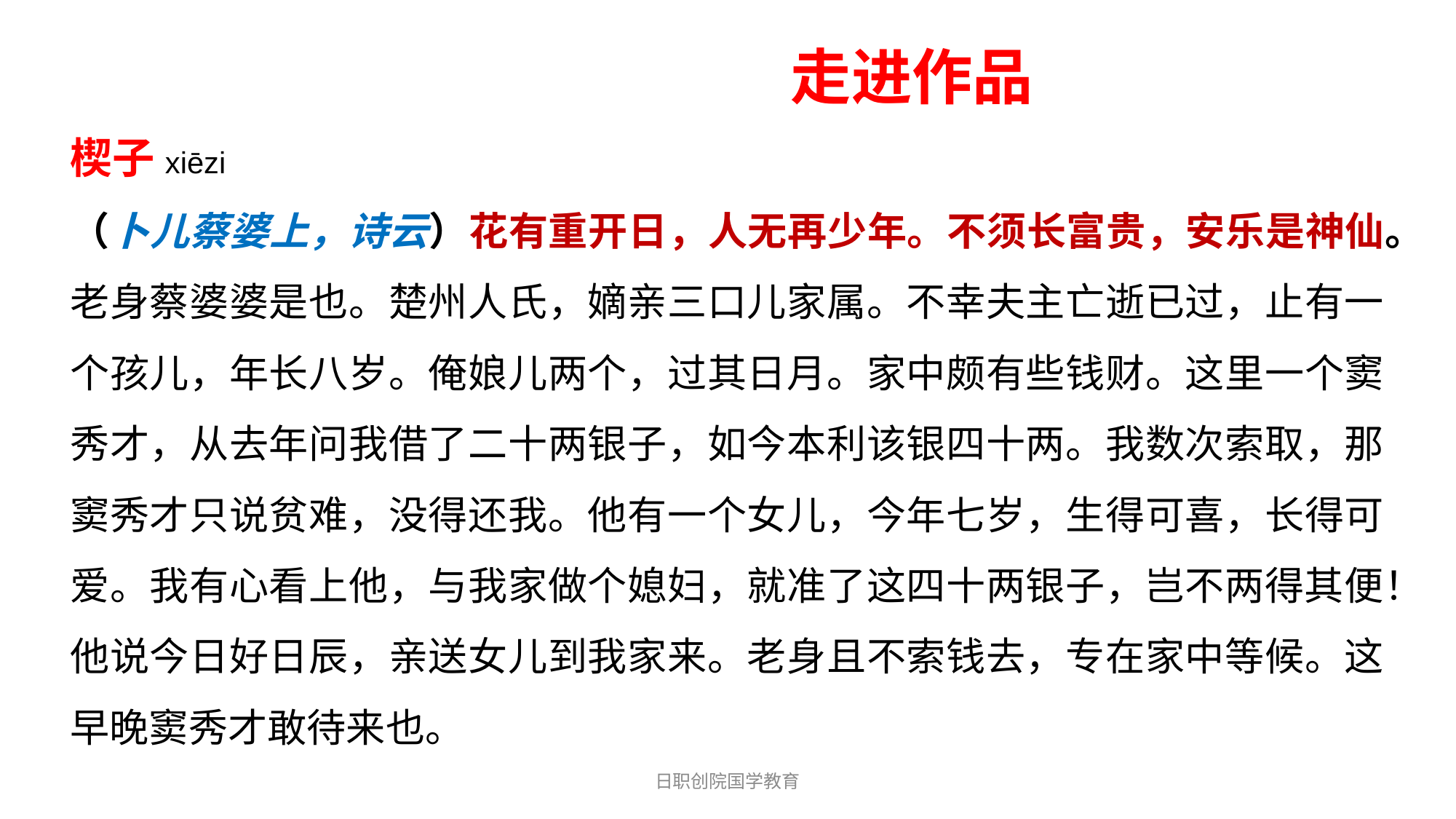

走进作品
楔子xiēzi
（卜儿蔡婆上，诗云）花有重开日，人无再少年。不须长富贵，安乐是神仙。
老身蔡婆婆是也。楚州人氏，嫡亲三口儿家属。不幸夫主亡逝已过，止有一个孩儿，年长八岁。俺娘儿两个，过其日月。家中颇有些钱财。这里一个窦秀才，从去年问我借了二十两银子，如今本利该银四十两。我数次索取，那窦秀才只说贫难，没得还我。他有一个女儿，今年七岁，生得可喜，长得可爱。我有心看上他，与我家做个媳妇，就准了这四十两银子，岂不两得其便！他说今日好日辰，亲送女儿到我家来。老身且不索钱去，专在家中等候。这早晚窦秀才敢待来也。
日职创院国学教育